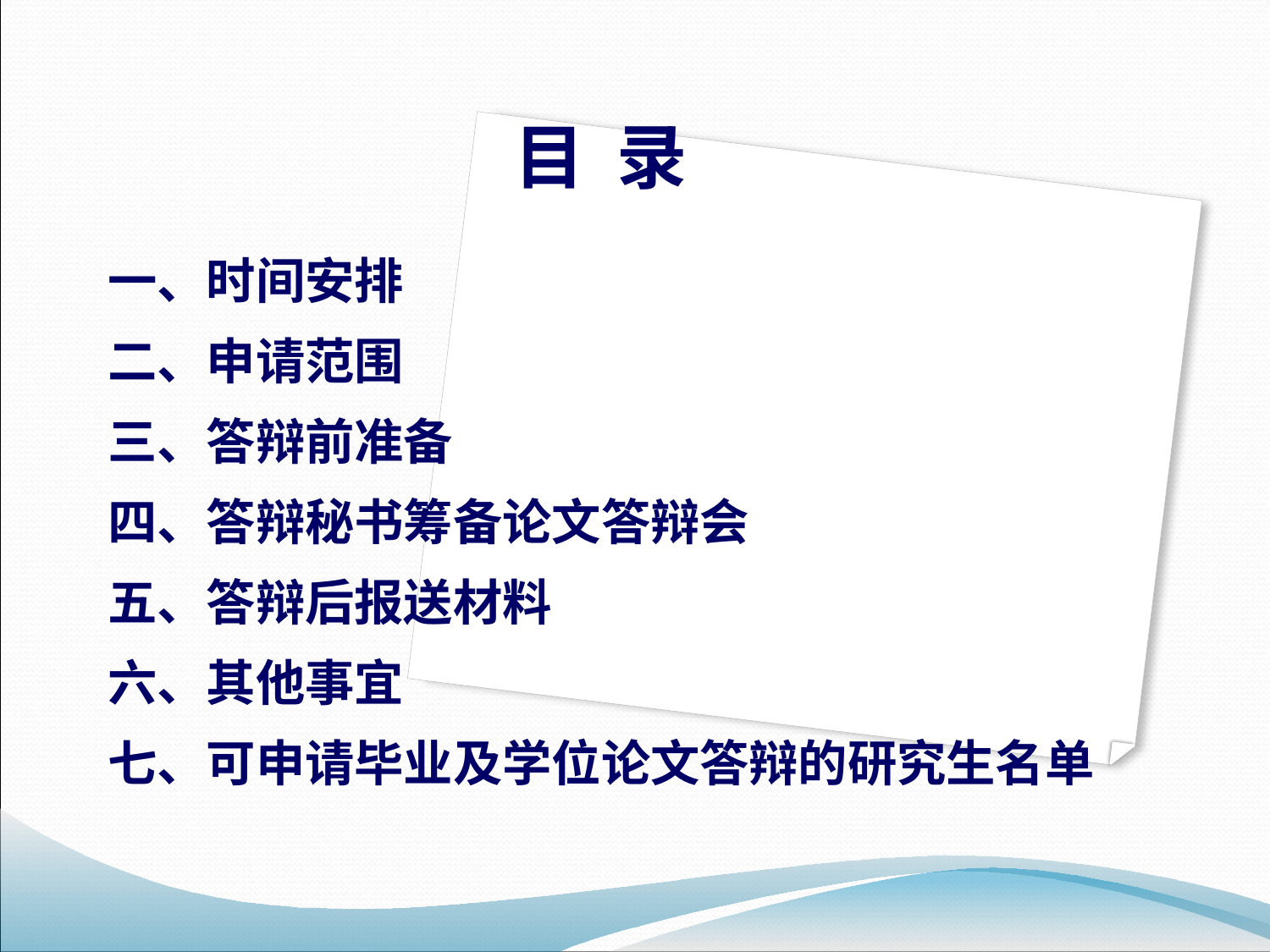

目  录
一、时间安排
二、申请范围
三、答辩前准备
四、答辩秘书筹备论文答辩会
五、答辩后报送材料
六、其他事宜
七、可申请毕业及学位论文答辩的研究生名单